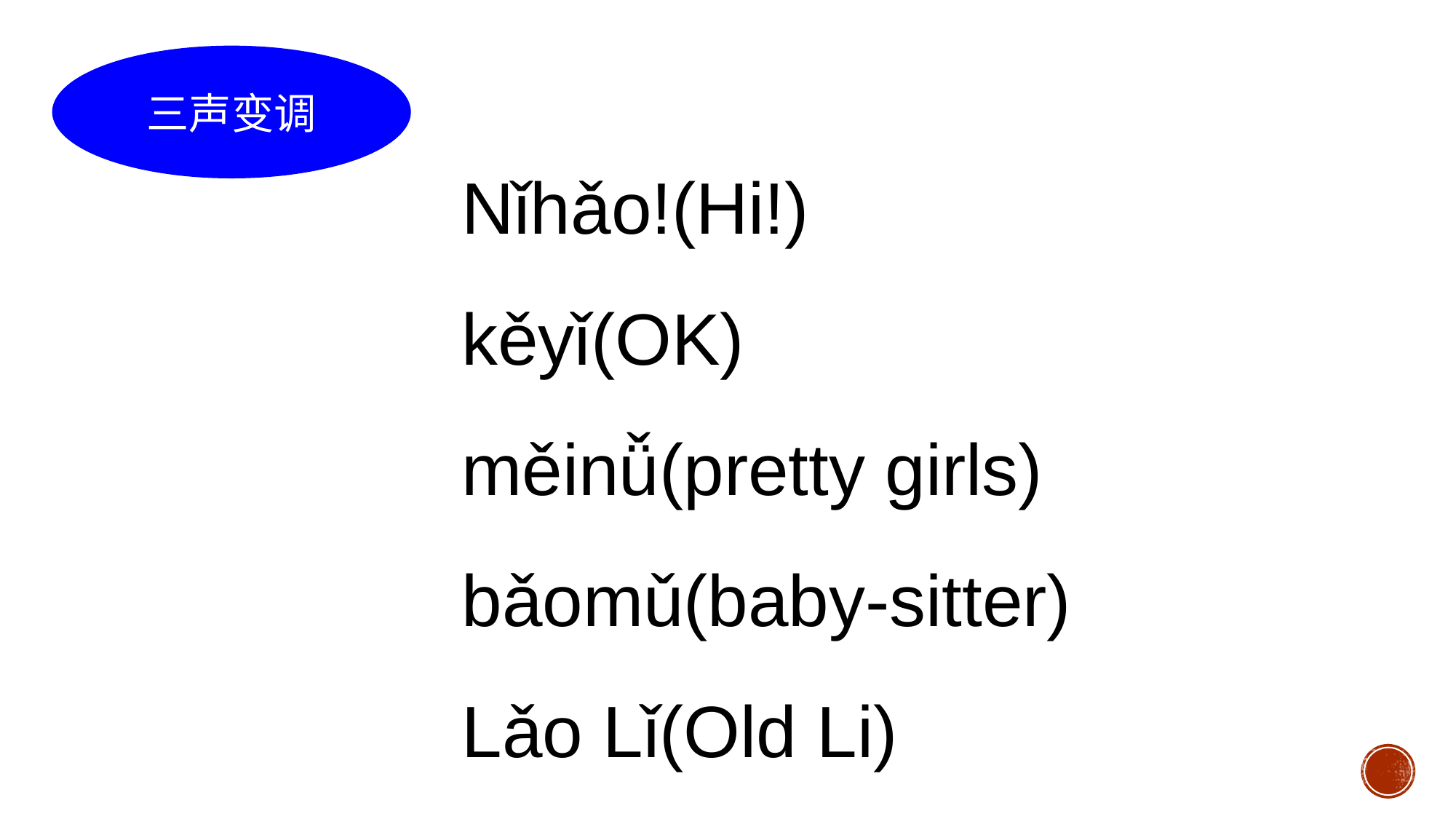

三声变调
Nǐhǎo!(Hi!)
kěyǐ(OK)
měinǚ(pretty girls)
bǎomǔ(baby-sitter)
Lǎo Lǐ(Old Li)